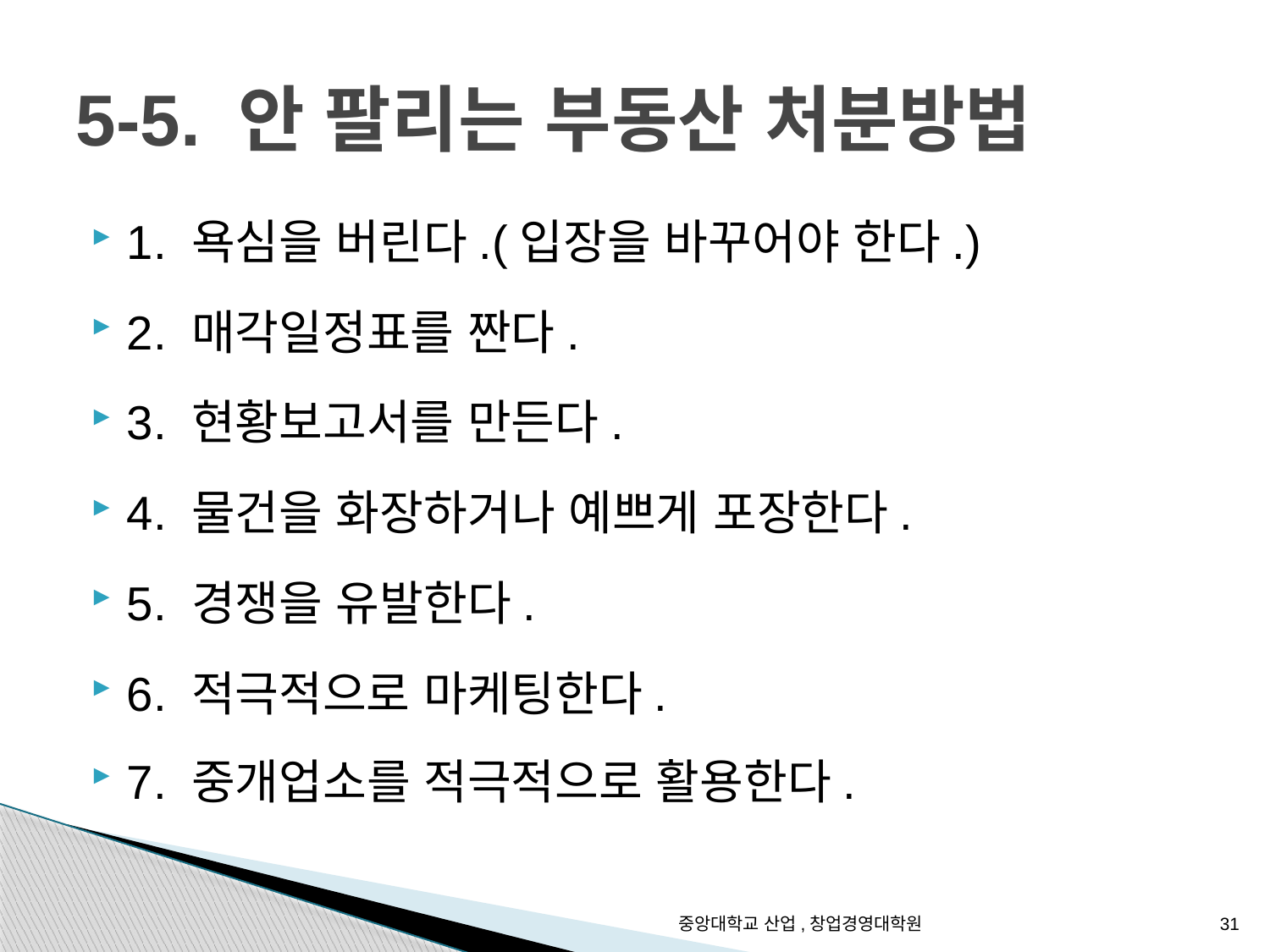

# 5-5. 안 팔리는 부동산 처분방법
1. 욕심을 버린다.(입장을 바꾸어야 한다.)

2. 매각일정표를 짠다.

3. 현황보고서를 만든다.

4. 물건을 화장하거나 예쁘게 포장한다.

5. 경쟁을 유발한다.

6. 적극적으로 마케팅한다.

7. 중개업소를 적극적으로 활용한다.
중앙대학교 산업,창업경영대학원
31